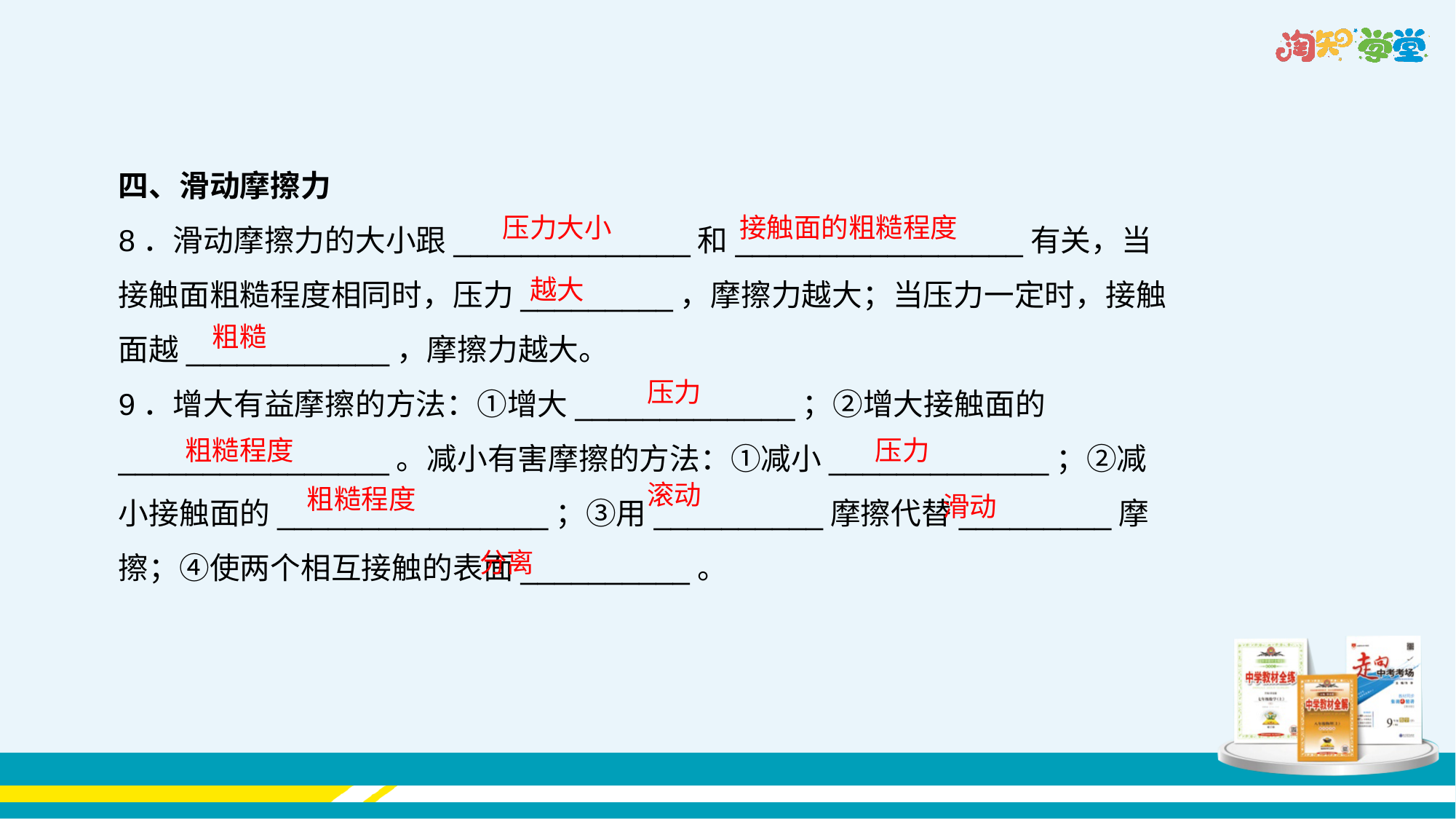

四、滑动摩擦力
8．滑动摩擦力的大小跟______________和_________________有关，当接触面粗糙程度相同时，压力_________，摩擦力越大；当压力一定时，接触面越____________，摩擦力越大。
9．增大有益摩擦的方法：①增大_____________；②增大接触面的________________。减小有害摩擦的方法：①减小_____________；②减小接触面的________________；③用__________摩擦代替_________摩擦；④使两个相互接触的表面__________。
接触面的粗糙程度
压力大小
越大
粗糙
压力
粗糙程度
压力
滚动
粗糙程度
滑动
分离